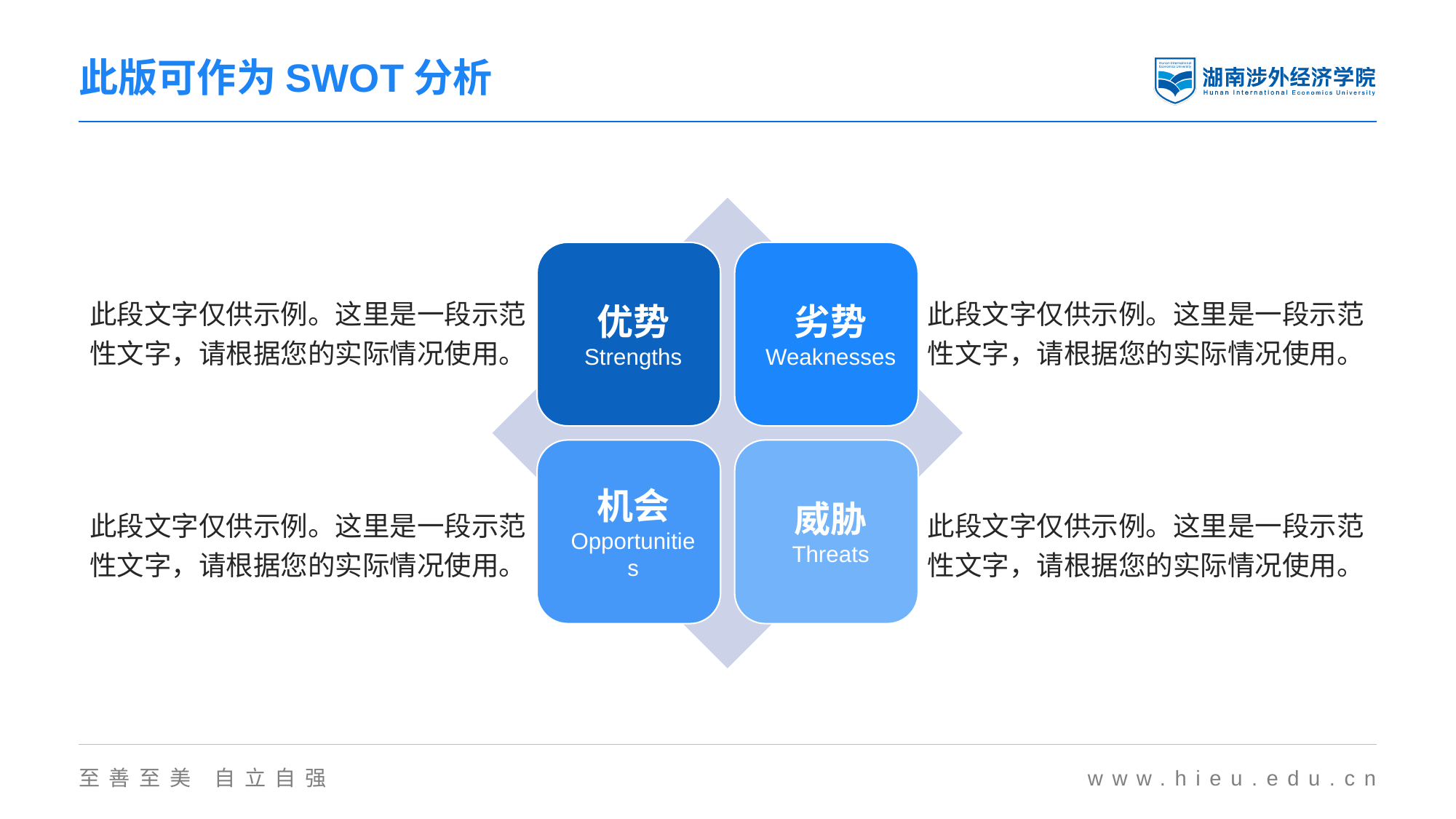

此版可作为SWOT分析
此段文字仅供示例。这里是一段示范性文字，请根据您的实际情况使用。

此段文字仅供示例。这里是一段示范性文字，请根据您的实际情况使用。
此段文字仅供示例。这里是一段示范性文字，请根据您的实际情况使用。
此段文字仅供示例。这里是一段示范性文字，请根据您的实际情况使用。